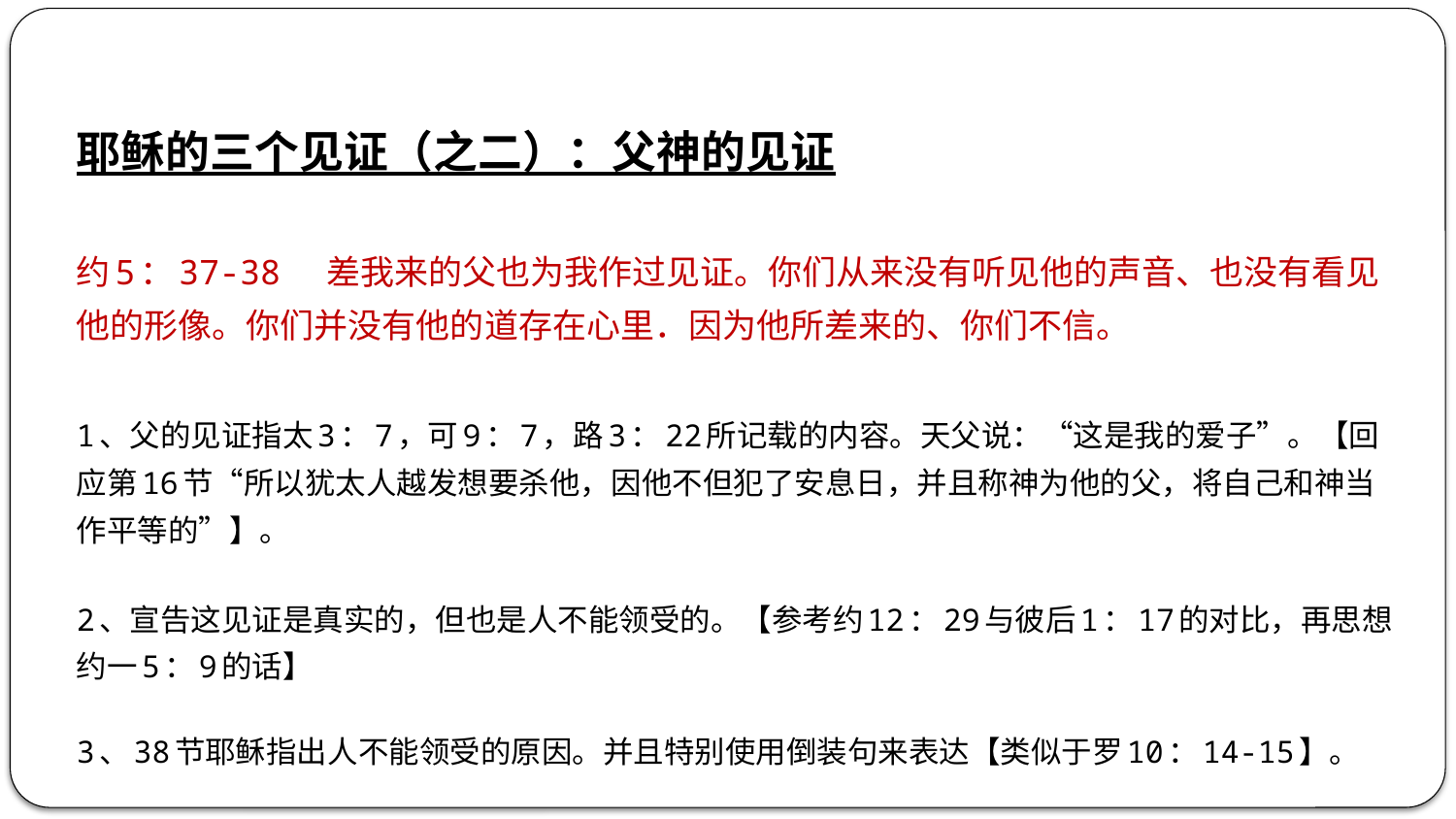

耶稣的三个见证（之二）：父神的见证

约5：37-38  差我来的父也为我作过见证。你们从来没有听见他的声音、也没有看见他的形像。你们并没有他的道存在心里．因为他所差来的、你们不信。

1、父的见证指太3：7，可9：7，路3：22所记载的内容。天父说：“这是我的爱子”。【回应第16节“所以犹太人越发想要杀他，因他不但犯了安息日，并且称神为他的父，将自己和神当作平等的”】。

2、宣告这见证是真实的，但也是人不能领受的。【参考约12：29与彼后1：17的对比，再思想约一5：9的话】

3、38节耶稣指出人不能领受的原因。并且特别使用倒装句来表达【类似于罗10：14-15】。